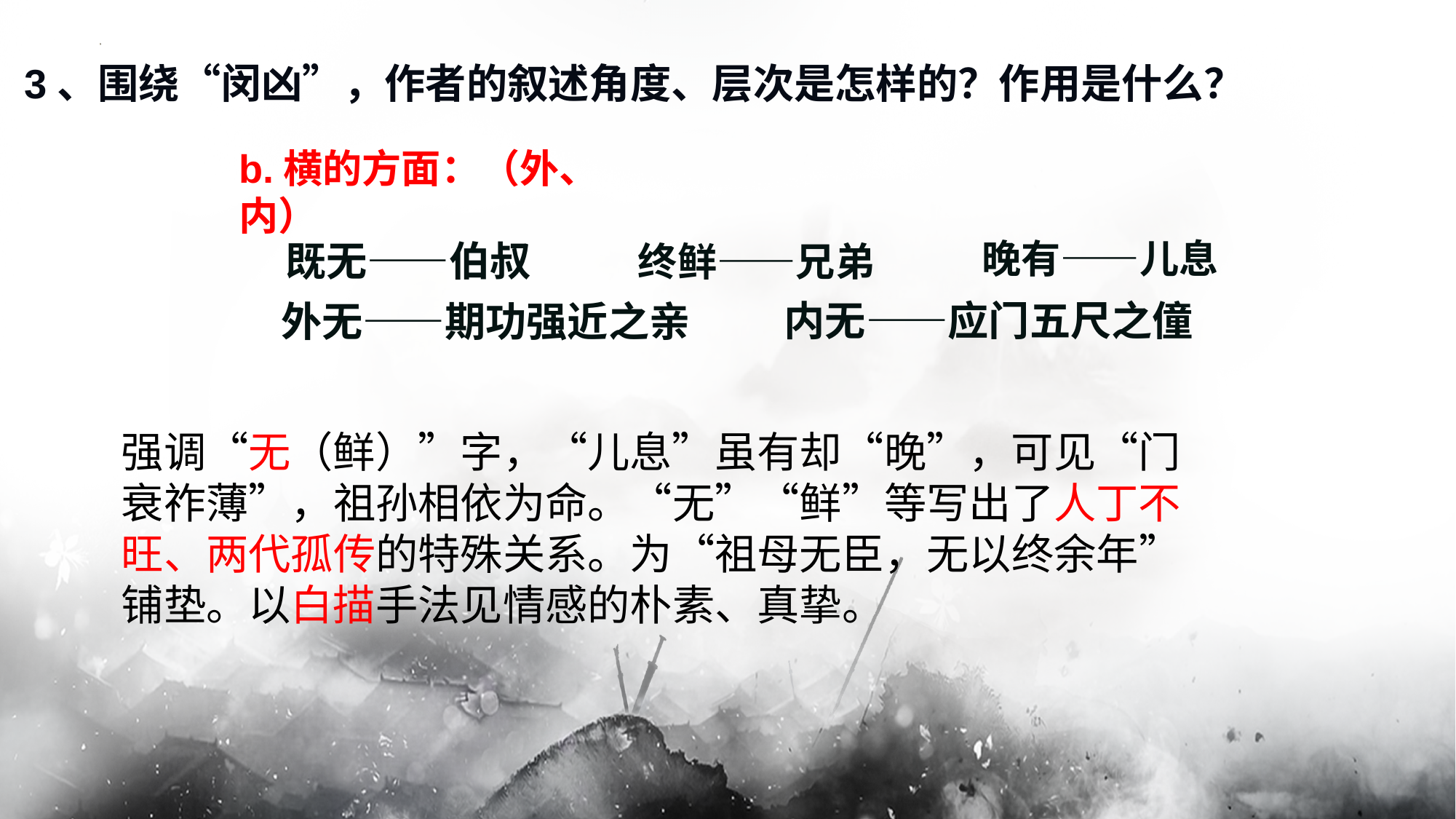

3、围绕“闵凶”，作者的叙述角度、层次是怎样的？作用是什么？
b.横的方面：（外、内）
晚有——儿息
既无——伯叔
终鲜——兄弟
内无——应门五尺之僮
外无——期功强近之亲
强调“无（鲜）”字，“儿息”虽有却“晚”，可见“门衰祚薄”，祖孙相依为命。“无”“鲜”等写出了人丁不旺、两代孤传的特殊关系。为“祖母无臣，无以终余年”铺垫。以白描手法见情感的朴素、真挚。